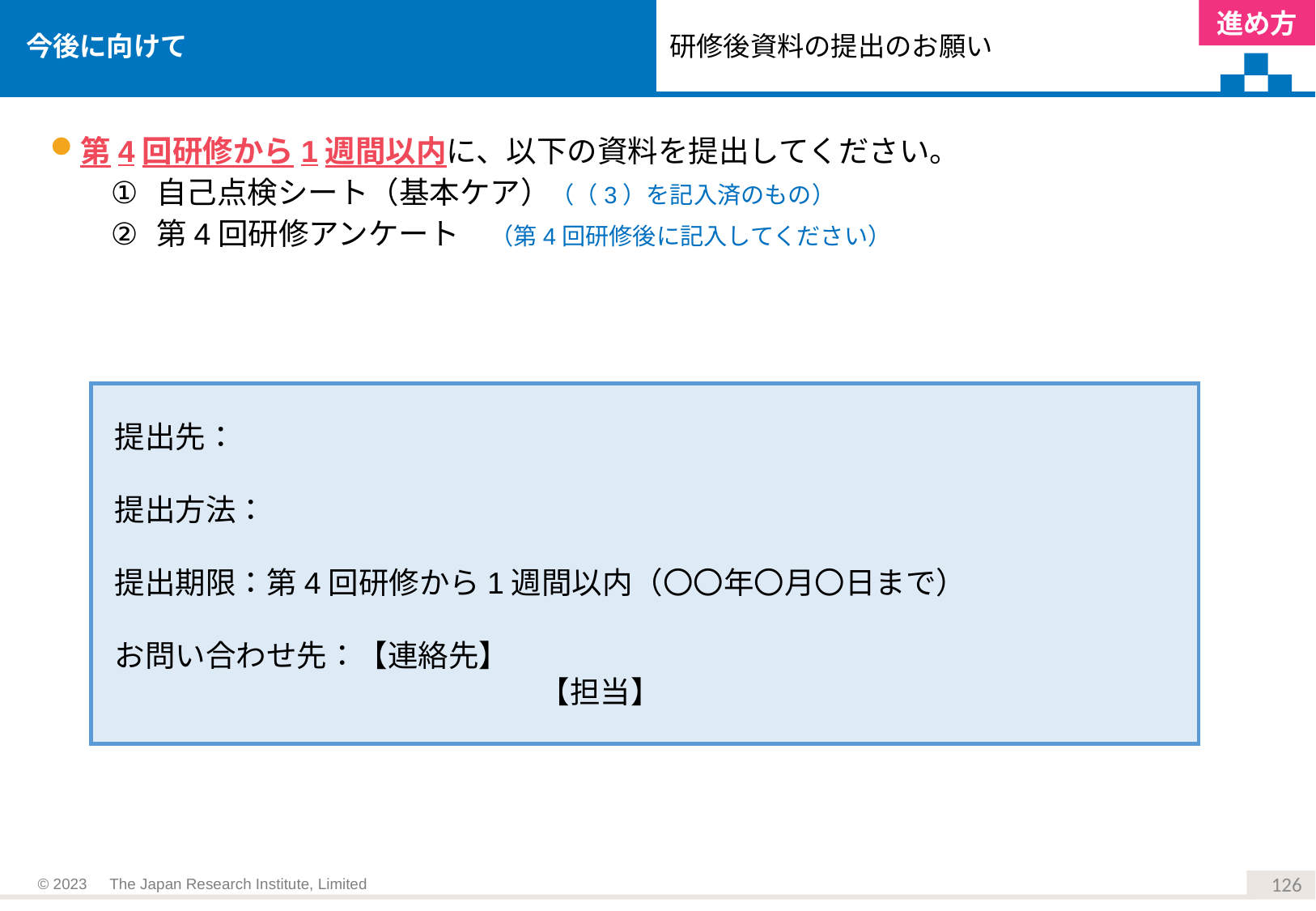

# 今後に向けて
進め方
研修後資料の提出のお願い
第4回研修から1週間以内に、以下の資料を提出してください。
自己点検シート（基本ケア）（（3）を記入済のもの）
第4回研修アンケート　（第4回研修後に記入してください）

提出先：

提出方法：

提出期限：第4回研修から1週間以内（〇〇年〇月〇日まで）

お問い合わせ先：【連絡先】
			　　【担当】
126